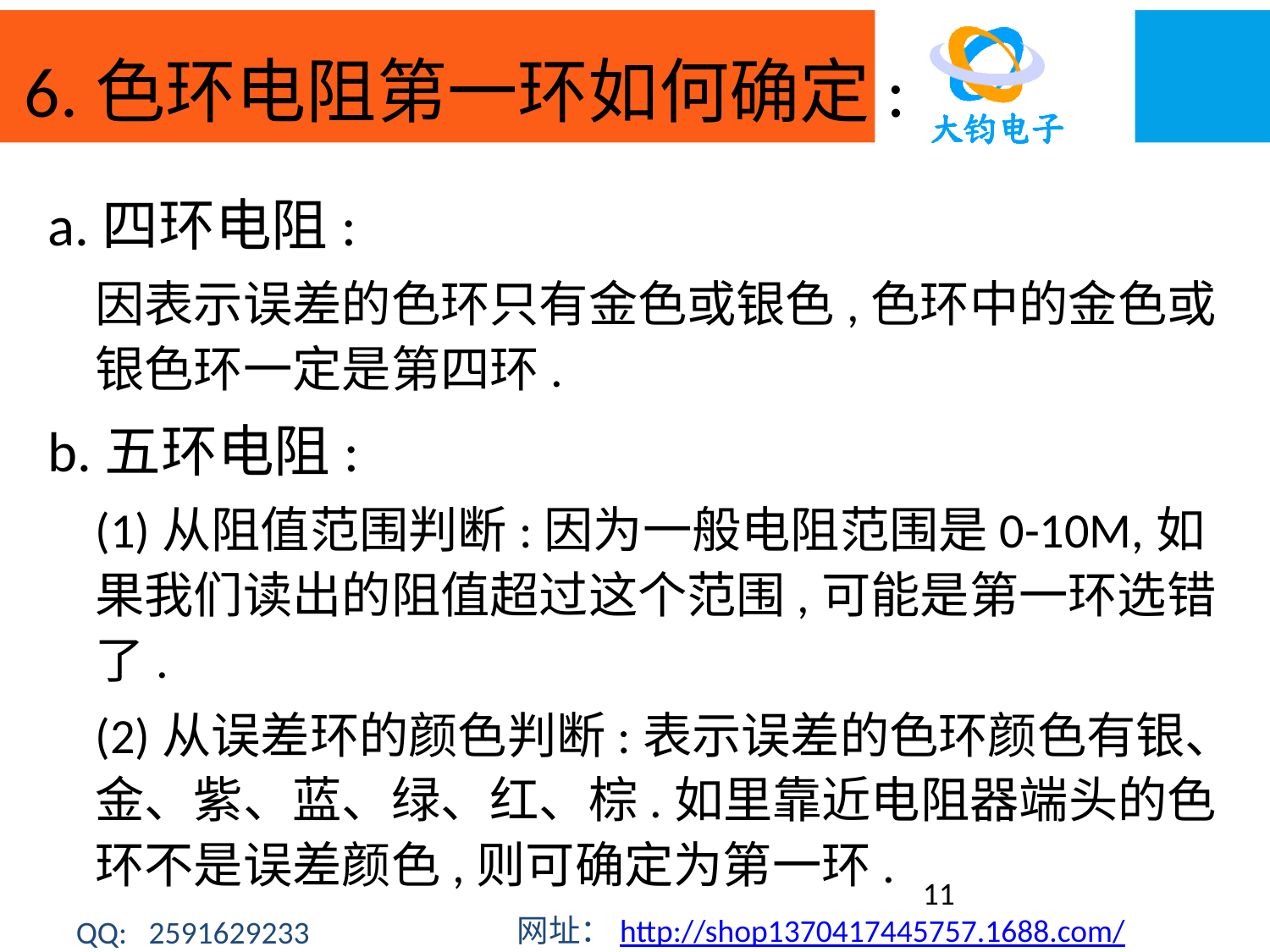

# 6.色环电阻第一环如何确定:
a.四环电阻:
	因表示误差的色环只有金色或银色,色环中的金色或银色环一定是第四环.
b.五环电阻:
	(1)从阻值范围判断:因为一般电阻范围是0-10M,如果我们读出的阻值超过这个范围,可能是第一环选错了.
	(2)从误差环的颜色判断:表示误差的色环颜色有银、金、紫、蓝、绿、红、棕.如里靠近电阻器端头的色环不是误差颜色,则可确定为第一环.
11